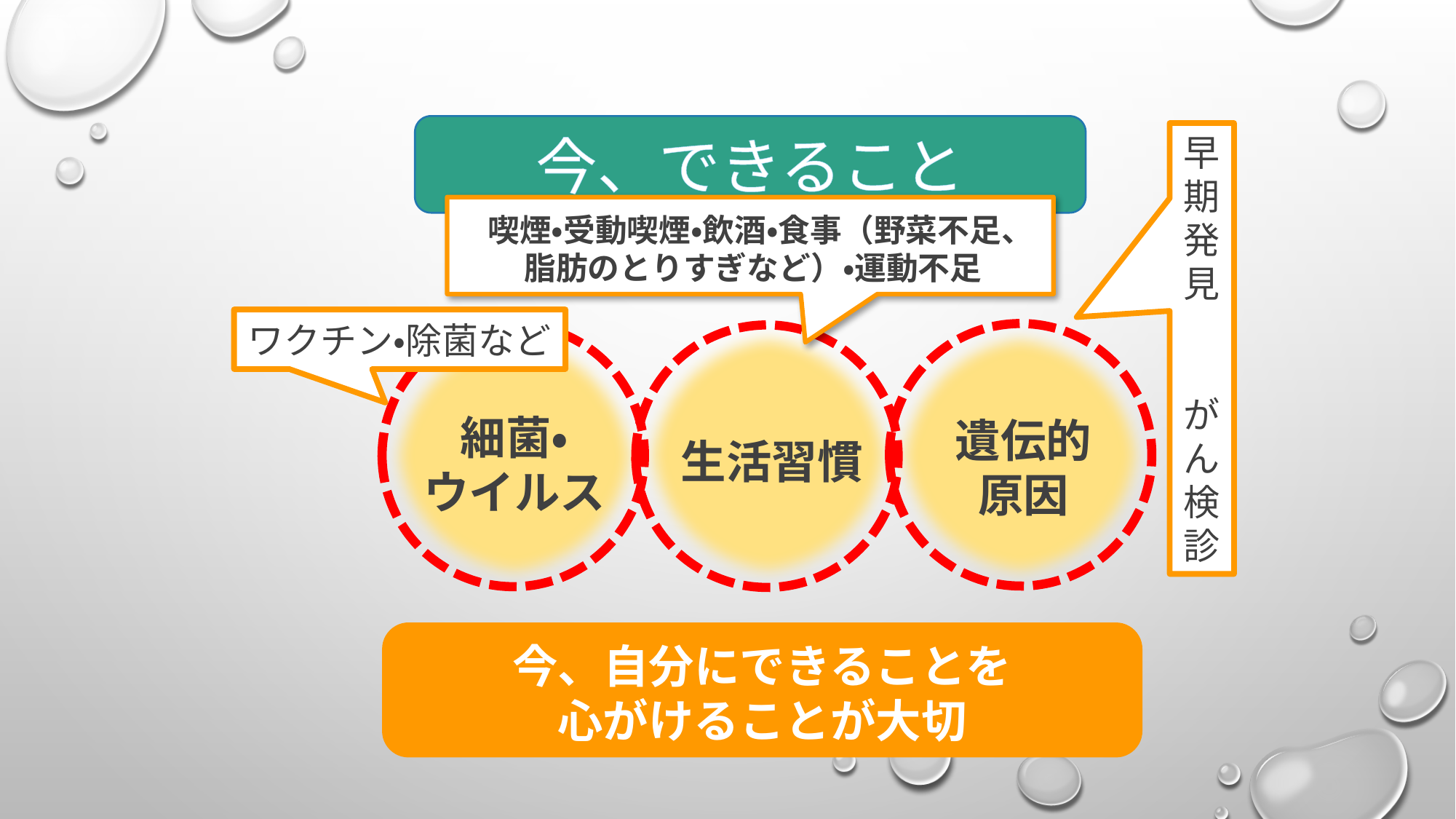

今、できること
 喫煙・受動喫煙・飲酒・食事（野菜不足、脂肪のとりすぎなど）・運動不足
ワクチン・除菌など
早期発見
がん検診

生活習慣

遺伝的
原因

細菌・
ウイルス
今、自分にできることを
心がけることが大切